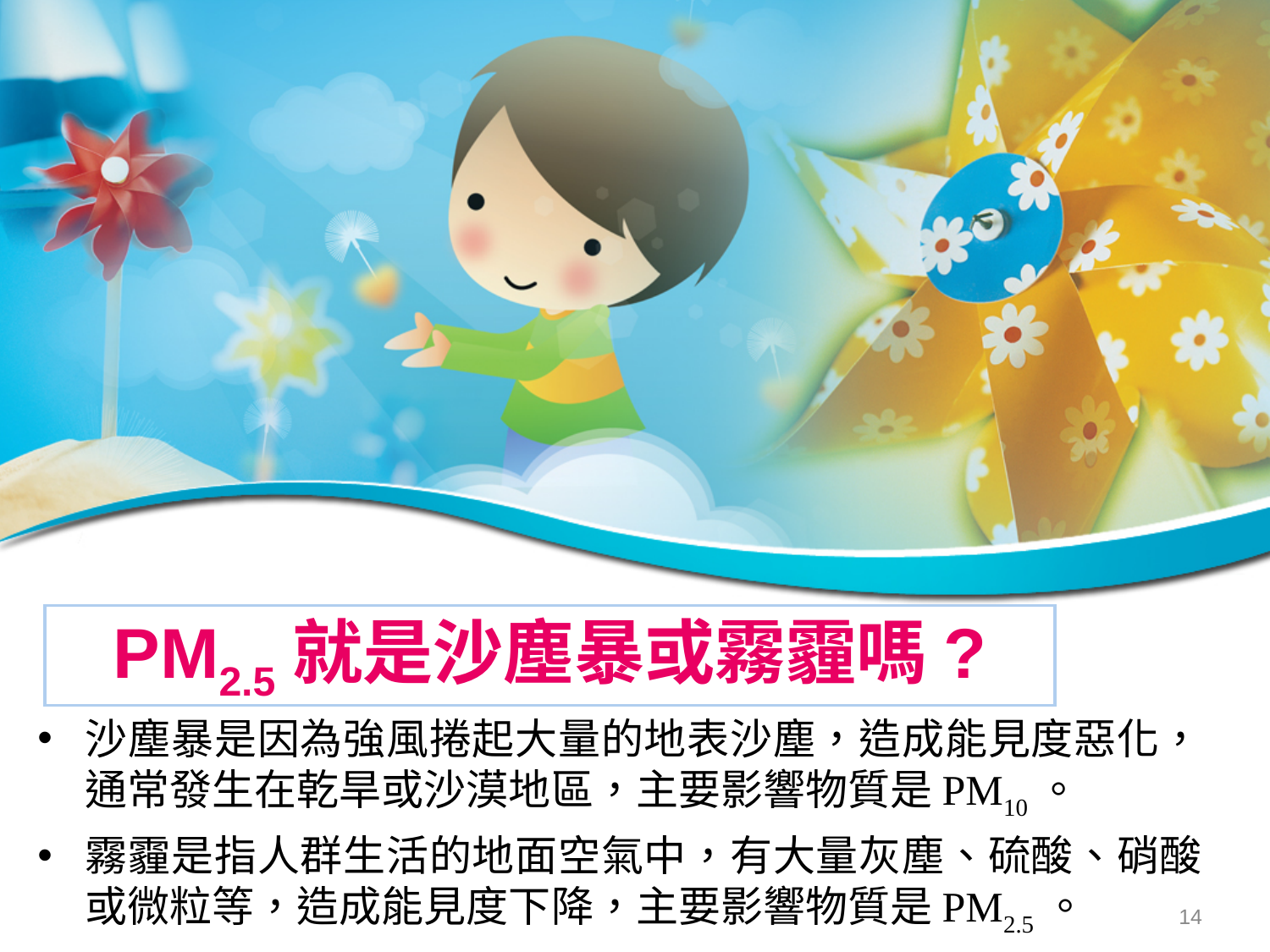

PM2.5就是沙塵暴或霧霾嗎?
沙塵暴是因為強風捲起大量的地表沙塵，造成能見度惡化，通常發生在乾旱或沙漠地區，主要影響物質是PM10。
霧霾是指人群生活的地面空氣中，有大量灰塵、硫酸、硝酸或微粒等，造成能見度下降，主要影響物質是PM2.5。
14